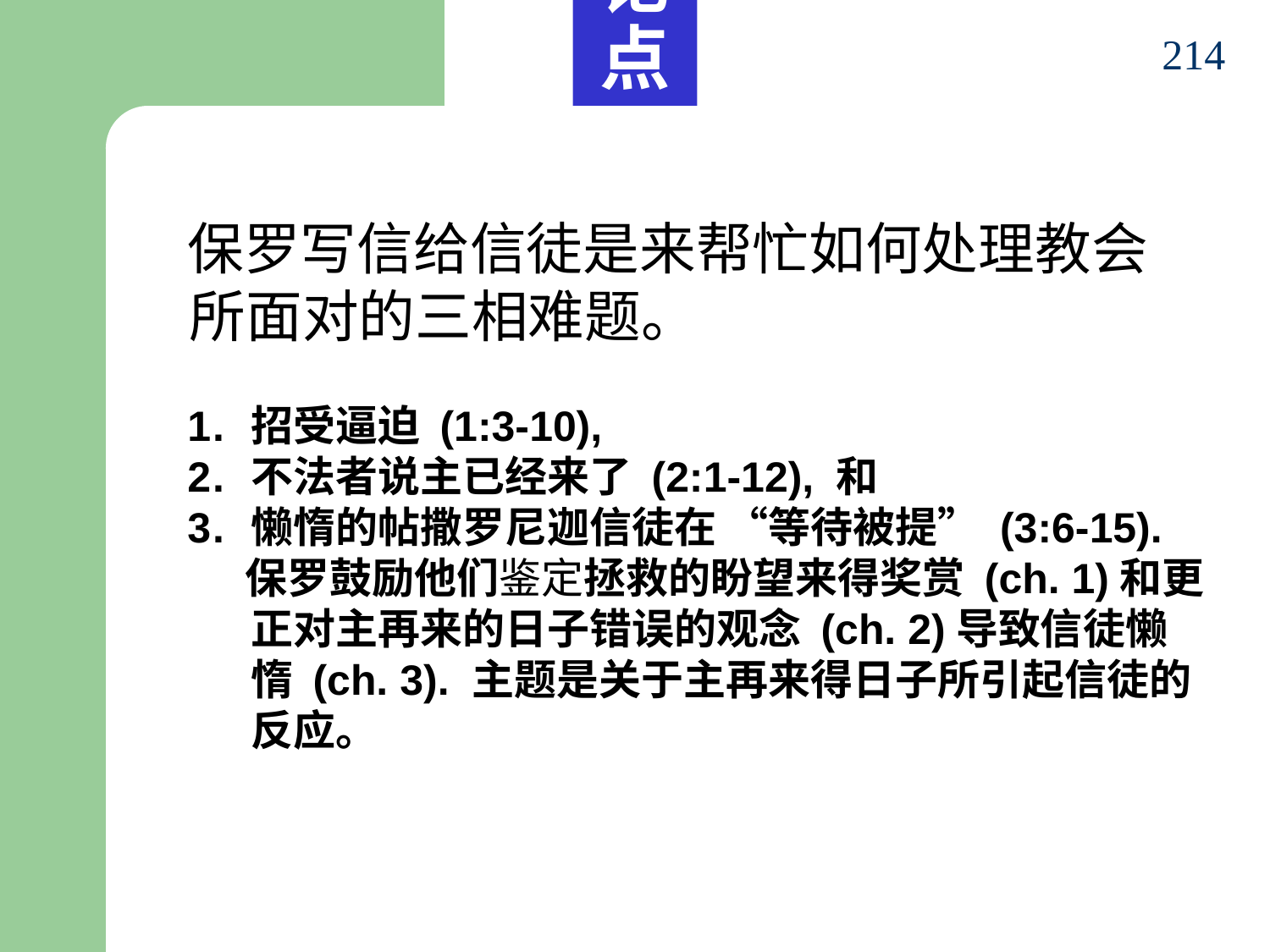

214
论点
保罗写信给信徒是来帮忙如何处理教会所面对的三相难题。

招受逼迫 (1:3-10),
不法者说主已经来了 (2:1-12), 和
懒惰的帖撒罗尼迦信徒在 “等待被提” (3:6-15).
     保罗鼓励他们鉴定拯救的盼望来得奖赏 (ch. 1)和更正对主再来的日子错误的观念 (ch. 2)导致信徒懒惰 (ch. 3). 主题是关于主再来得日子所引起信徒的反应。